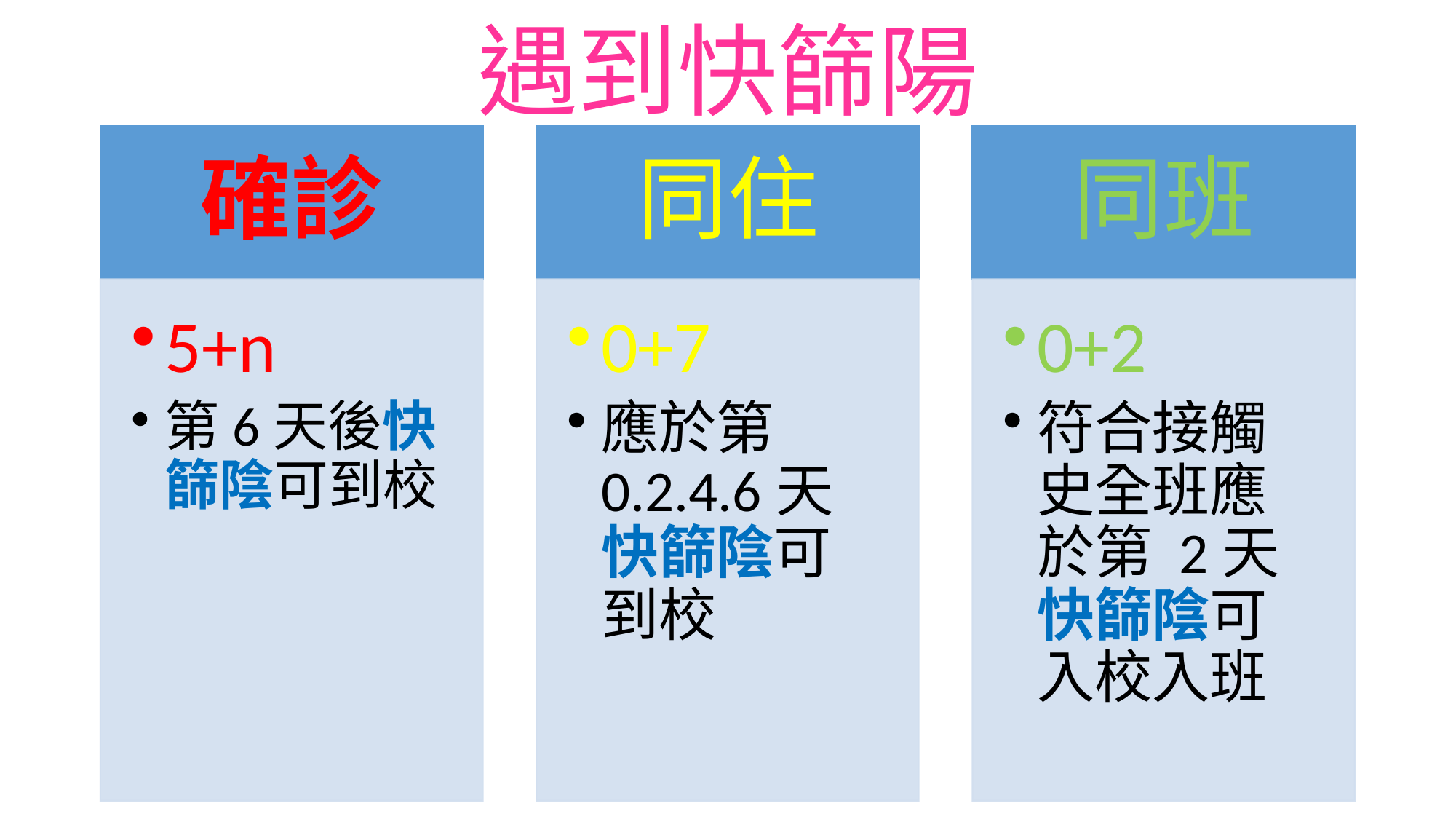

# 遇到快篩陽
確診
5+n
第6天後快篩陰可到校
同住
0+7
應於第0.2.4.6天快篩陰可到校
同班
0+2
符合接觸史全班應於第 2天快篩陰可入校入班